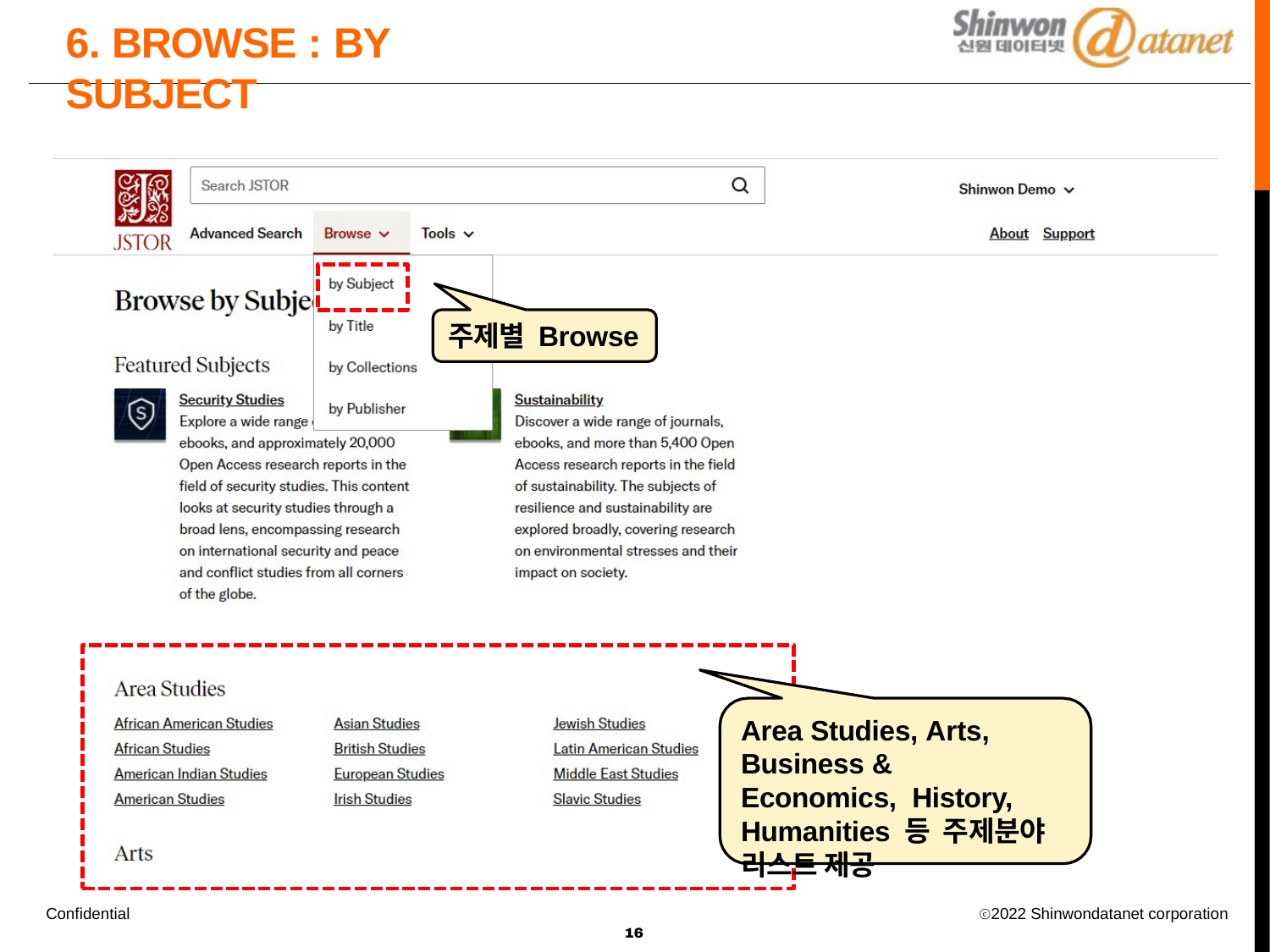

# 6. BROWSE : BY SUBJECT

주제별 Browse

Area Studies, Arts,  Business & Economics,  History, Humanities 등  주제분야 리스트 제공
Confidential
ⓒ2022 Shinwondatanet corporation
16